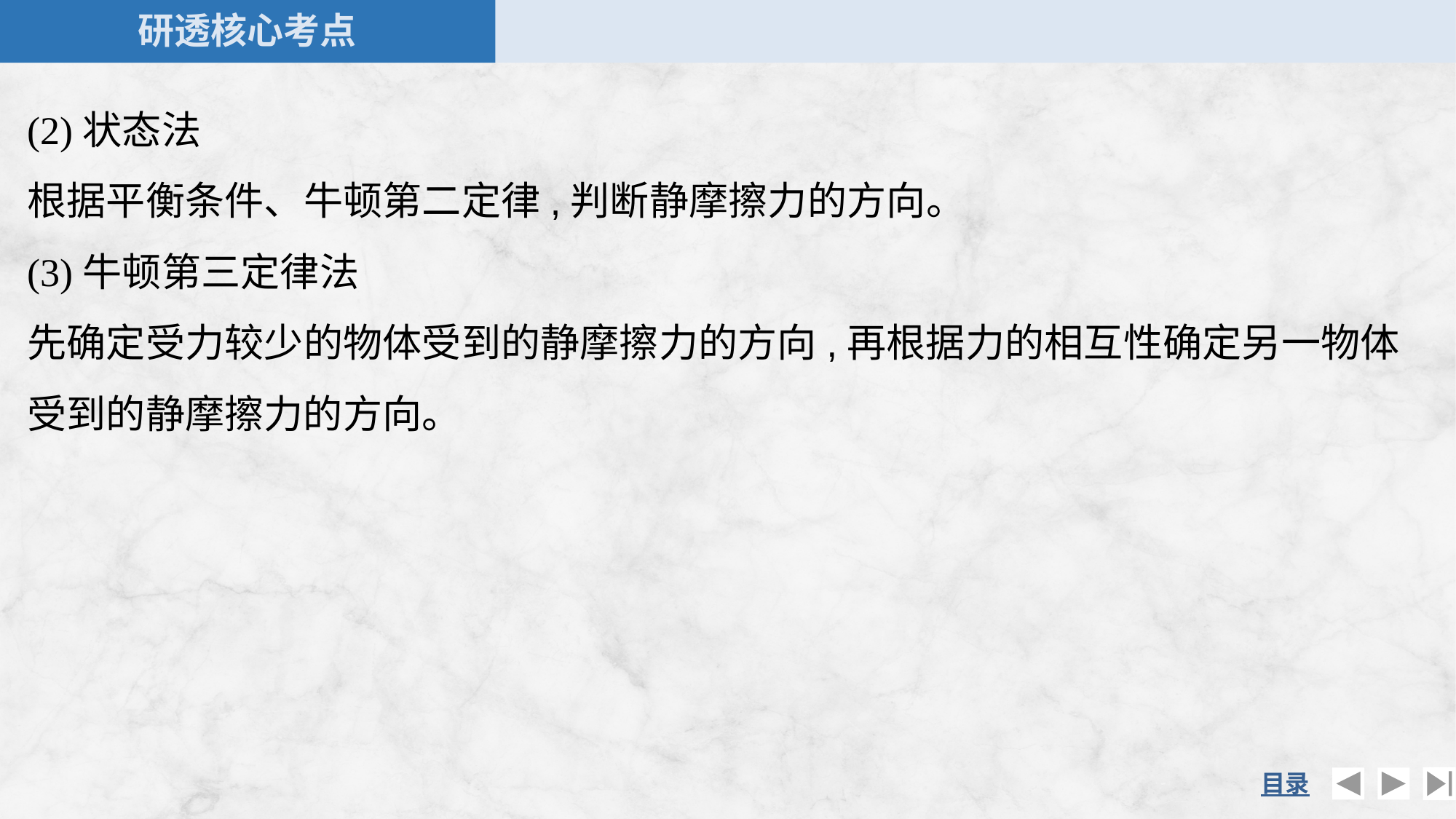

(2)状态法
根据平衡条件、牛顿第二定律,判断静摩擦力的方向。
(3)牛顿第三定律法
先确定受力较少的物体受到的静摩擦力的方向,再根据力的相互性确定另一物体受到的静摩擦力的方向。